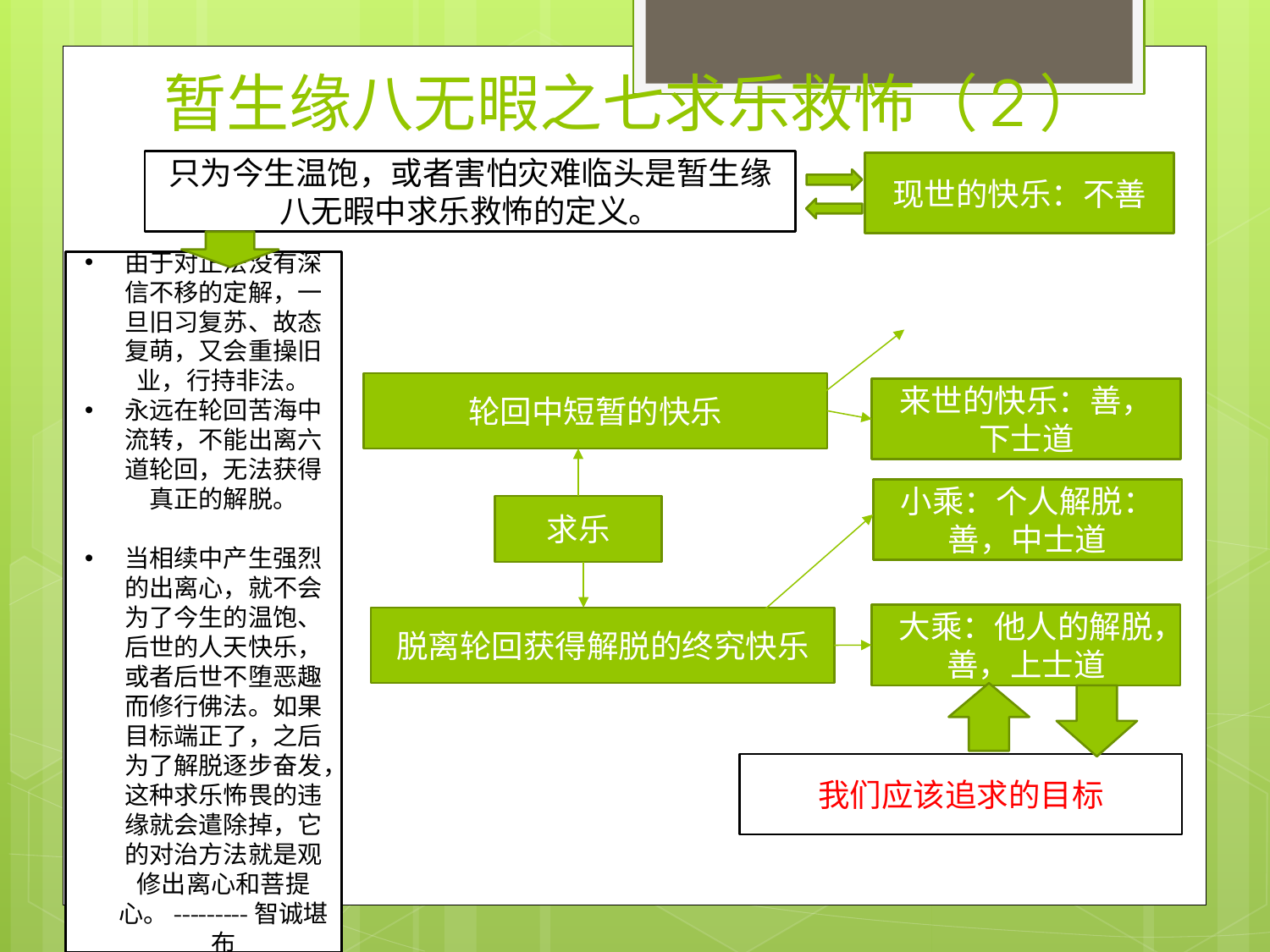

# 暂生缘八无暇之七求乐救怖（2）
只为今生温饱，或者害怕灾难临头是暂生缘八无暇中求乐救怖的定义。
现世的快乐：不善

由于对正法没有深信不移的定解，一旦旧习复苏、故态复萌，又会重操旧业，行持非法。
永远在轮回苦海中流转，不能出离六道轮回，无法获得真正的解脱。

当相续中产生强烈的出离心，就不会为了今生的温饱、后世的人天快乐，或者后世不堕恶趣而修行佛法。如果目标端正了，之后为了解脱逐步奋发，这种求乐怖畏的违缘就会遣除掉，它的对治方法就是观修出离心和菩提心。---------智诚堪布

轮回中短暂的快乐
来世的快乐：善，下士道
小乘：个人解脱：善，中士道
求乐
大乘：他人的解脱，善，上士道
脱离轮回获得解脱的终究快乐

我们应该追求的目标